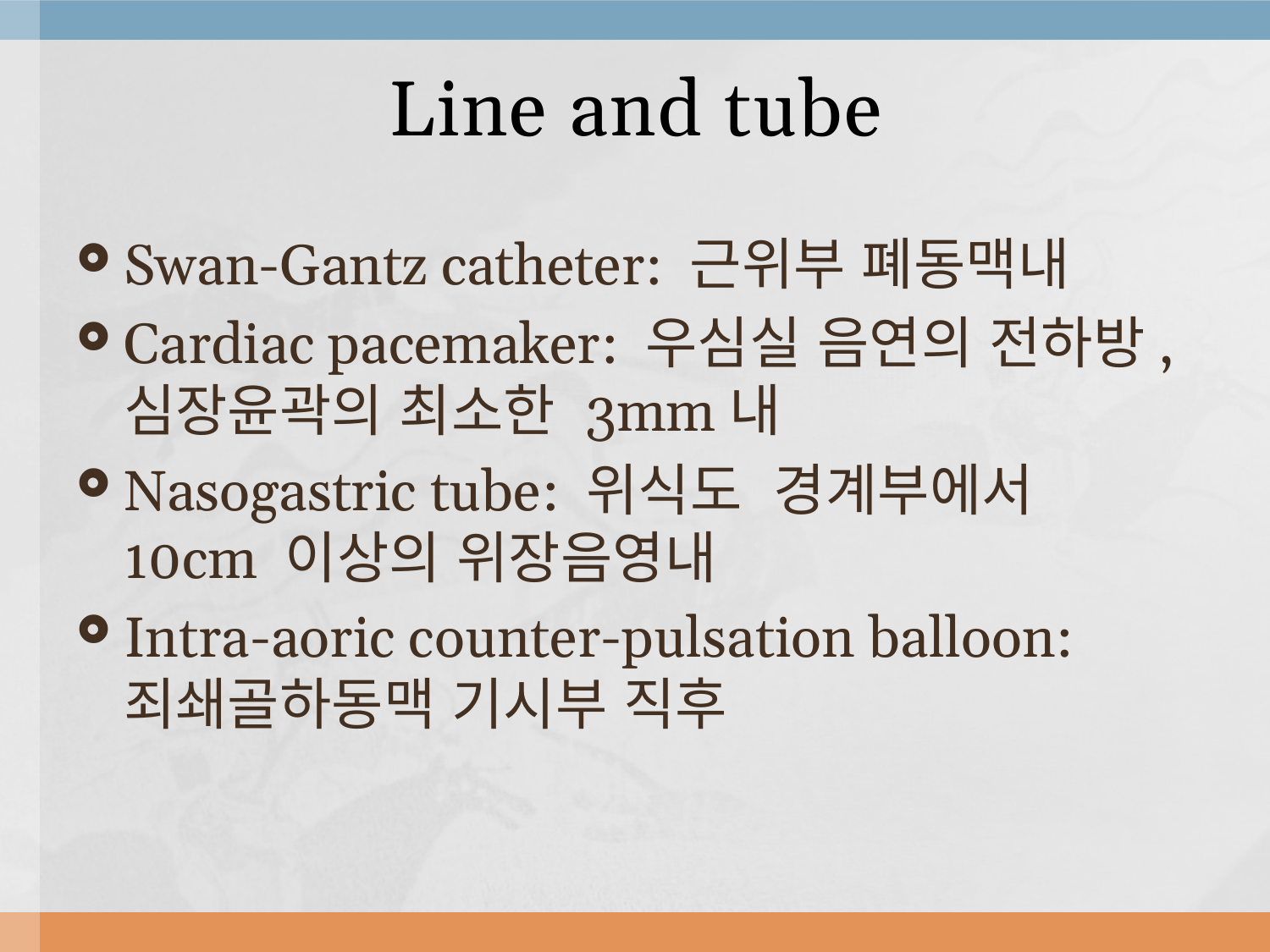

# Line and tube
Swan-Gantz catheter: 근위부 폐동맥내
Cardiac pacemaker: 우심실 음연의 전하방, 심장윤곽의 최소한 3mm내
Nasogastric tube: 위식도  경계부에서 10cm 이상의 위장음영내
Intra-aoric counter-pulsation balloon: 죄쇄골하동맥 기시부 직후